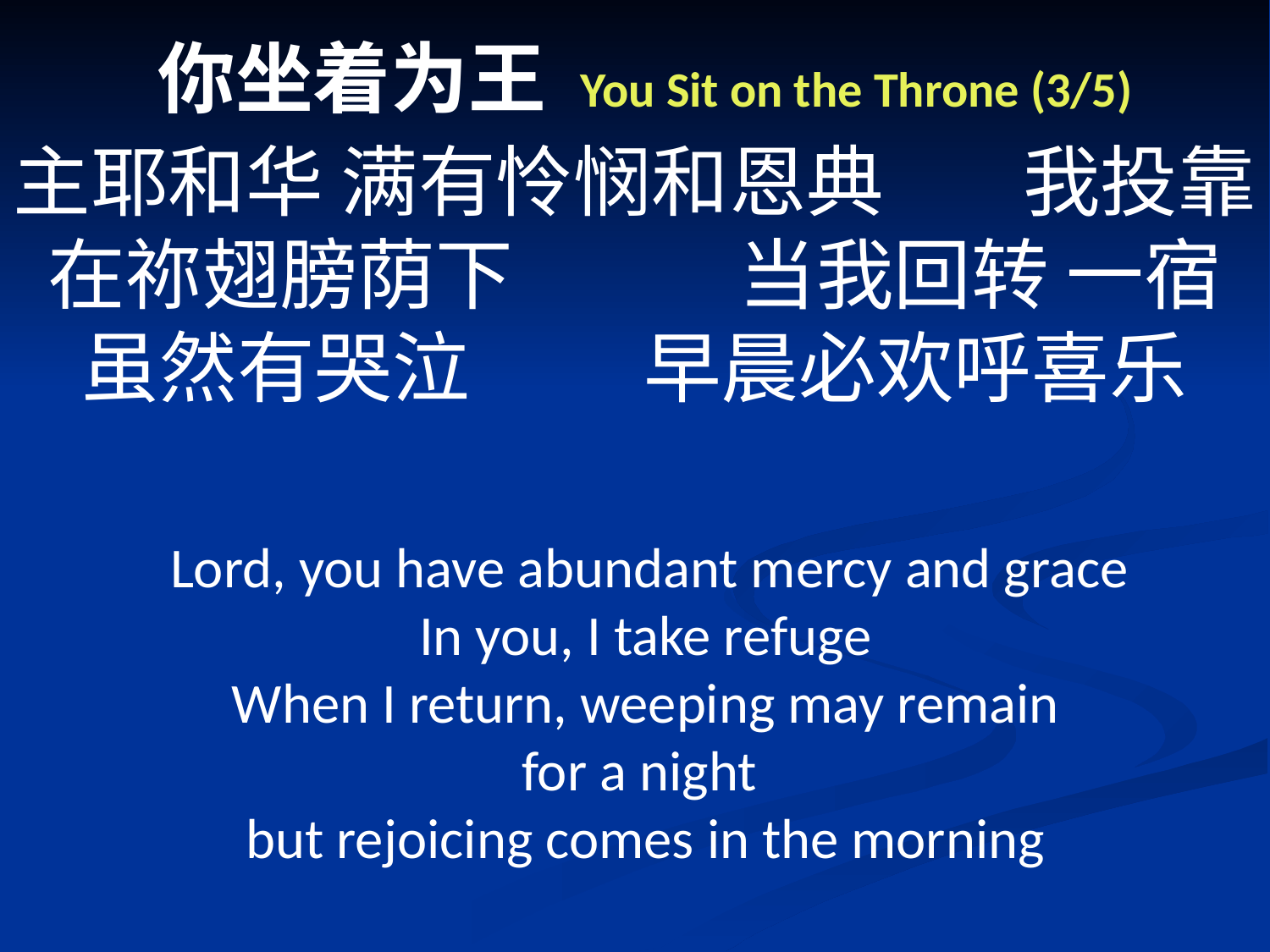

# 你坐着为王 You Sit on the Throne (3/5)
主耶和华 满有怜悯和恩典        我投靠在祢翅膀荫下             当我回转 一宿虽然有哭泣          早晨必欢呼喜乐
 Lord, you have abundant mercy and grace
 In you, I take refuge
 When I return, weeping may remain
for a night
but rejoicing comes in the morning